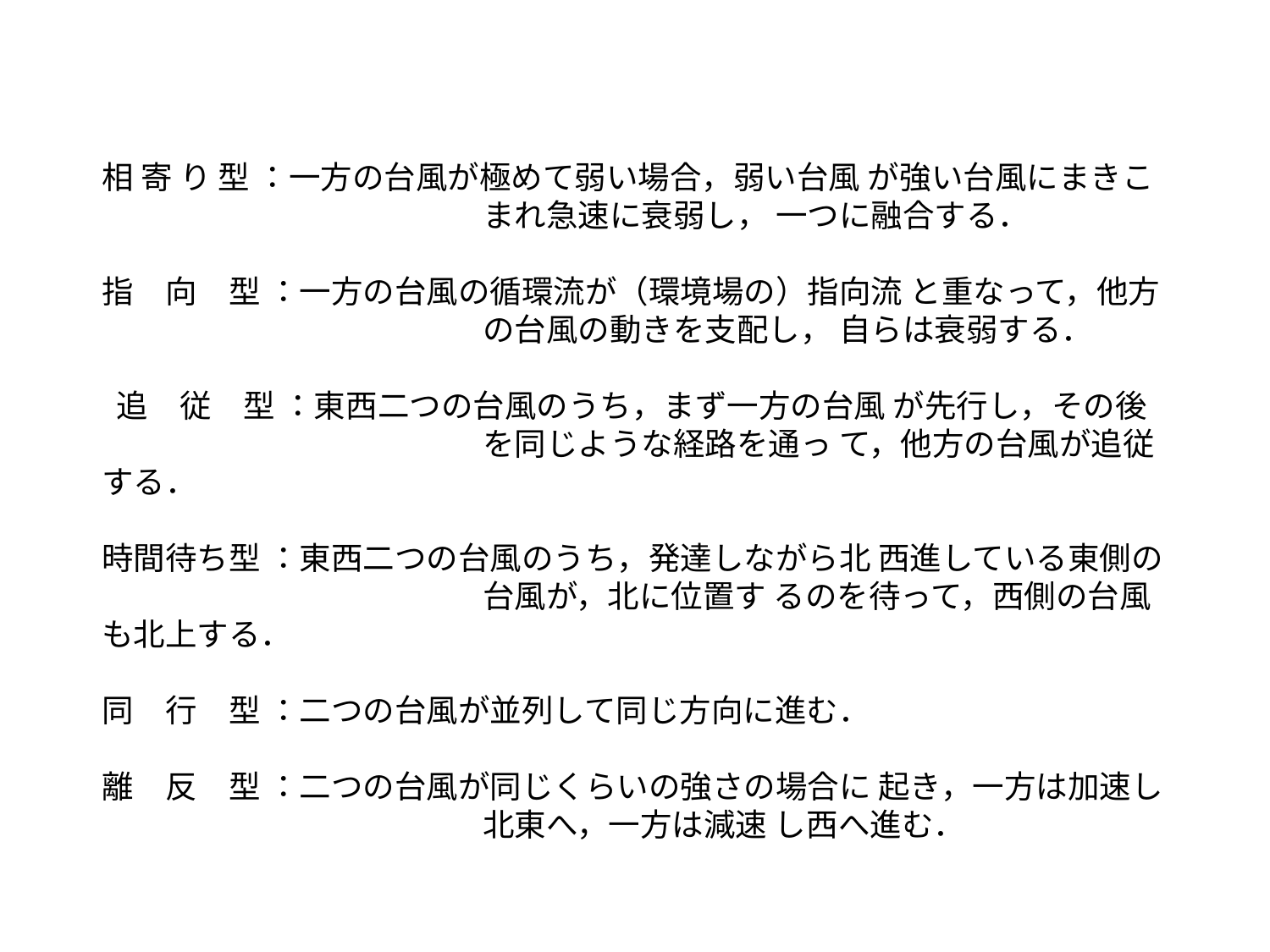

相 寄 り 型 ：一方の台風が極めて弱い場合，弱い台風 が強い台風にまきこ　　　			まれ急速に衰弱し， 一つに融合する．

指　向　型 ：一方の台風の循環流が（環境場の）指向流 と重なって，他方			の台風の動きを支配し， 自らは衰弱する．

 追　従　型 ：東西二つの台風のうち，まず一方の台風 が先行し，その後			を同じような経路を通っ て，他方の台風が追従する．

時間待ち型 ：東西二つの台風のうち，発達しながら北 西進している東側の			台風が，北に位置す るのを待って，西側の台風も北上する．

同　行　型 ：二つの台風が並列して同じ方向に進む．

離　反　型 ：二つの台風が同じくらいの強さの場合に 起き，一方は加速し			北東へ，一方は減速 し西へ進む．